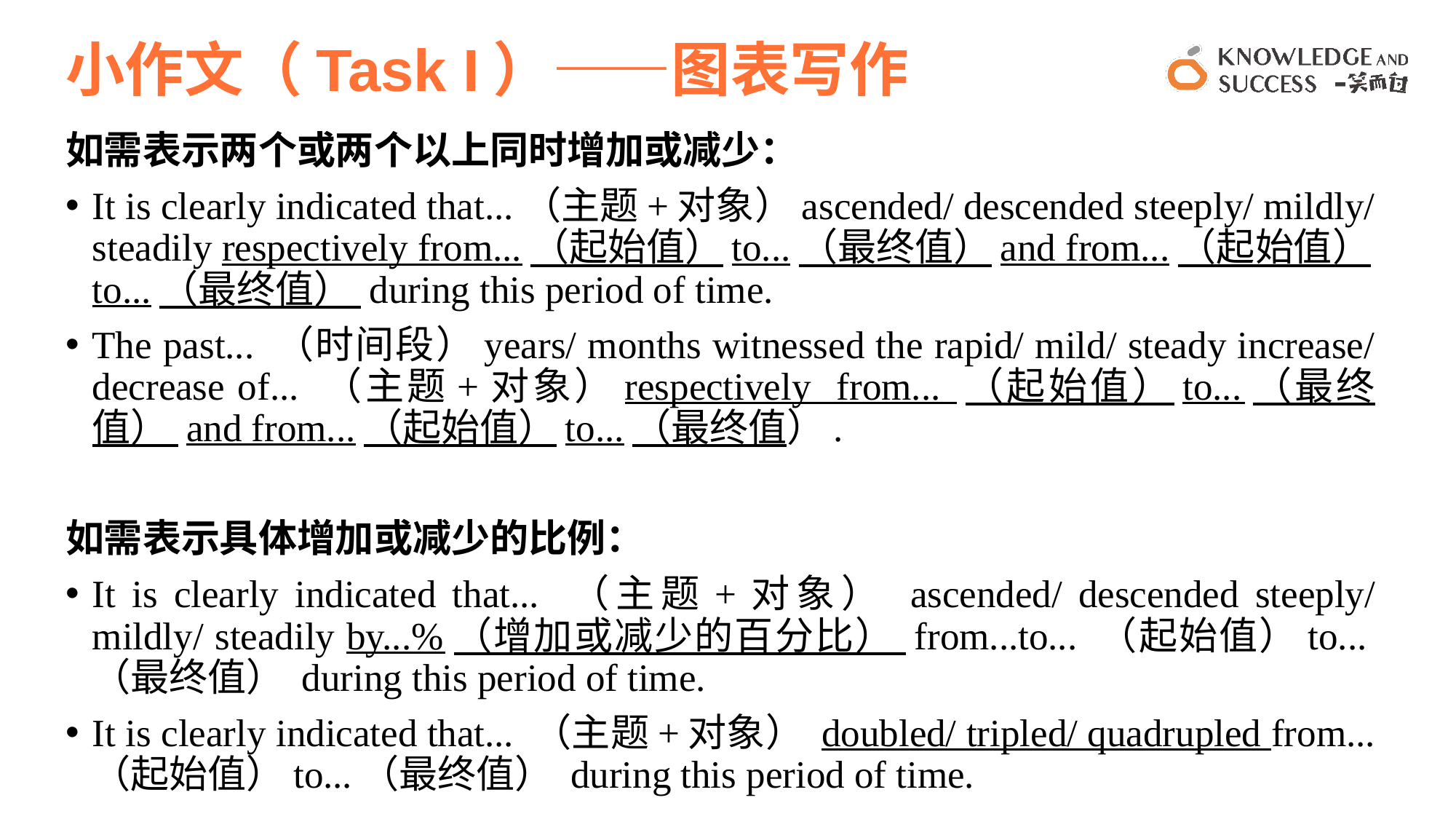

# 小作文（Task I）——图表写作
如需表示两个或两个以上同时增加或减少：
It is clearly indicated that...（主题+对象）ascended/ descended steeply/ mildly/ steadily respectively from...（起始值）to...（最终值）and from...（起始值）to...（最终值） during this period of time.
The past... （时间段）years/ months witnessed the rapid/ mild/ steady increase/ decrease of... （主题+对象）respectively  from... （起始值）to...（最终值） and from...（起始值）to...（最终值）.

如需表示具体增加或减少的比例：
It is clearly indicated that... （主题+对象） ascended/ descended steeply/ mildly/ steadily by...%（增加或减少的百分比） from...to... （起始值）to...（最终值） during this period of time.
It is clearly indicated that... （主题+对象） doubled/ tripled/ quadrupled from... （起始值）to...（最终值） during this period of time.
15